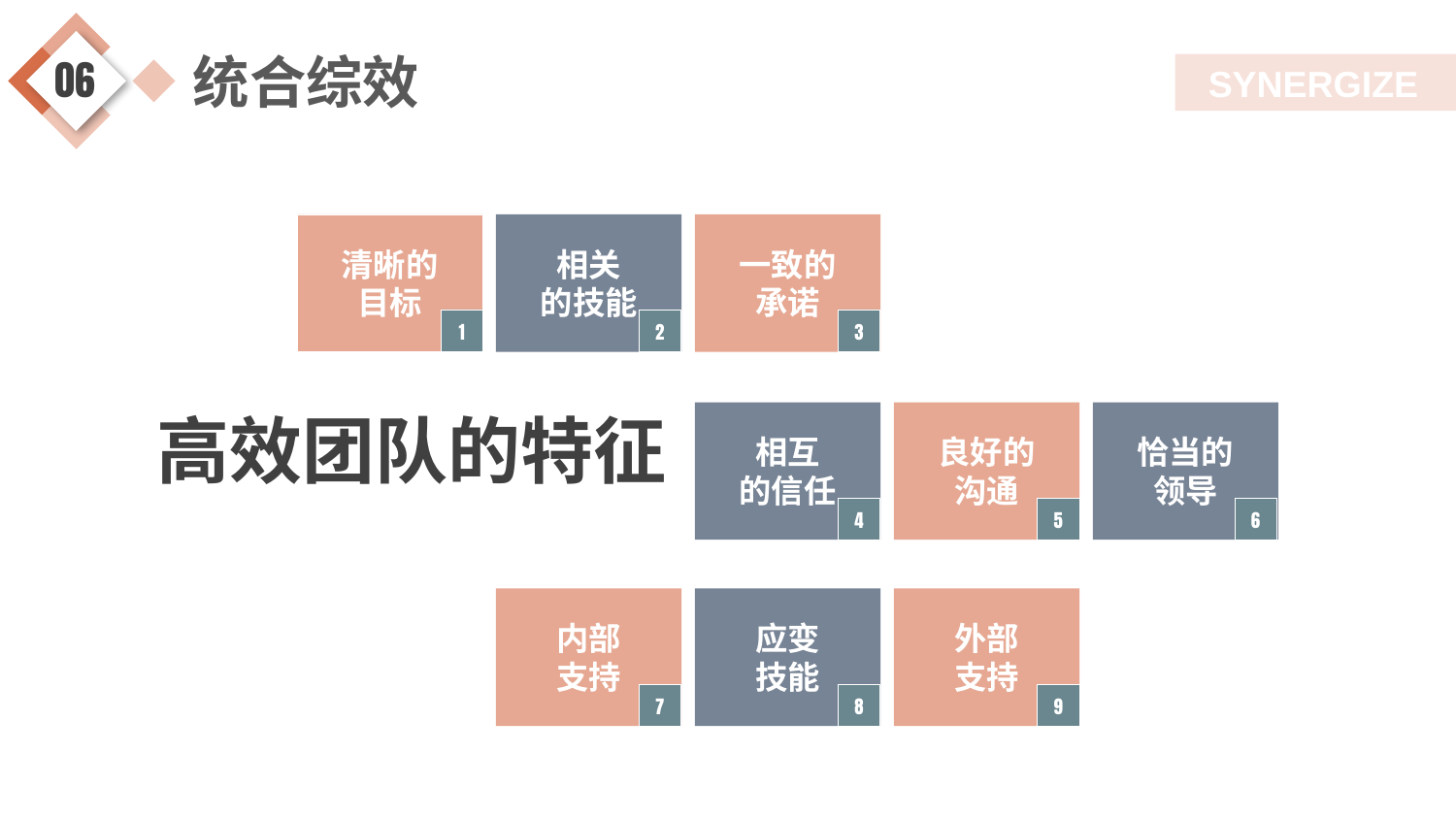

清晰的
目标
相关
的技能
一致的
承诺
1
2
3
高效团队的特征
相互
的信任
良好的
沟通
恰当的
领导
4
5
6
内部
支持
应变
技能
外部
支持
7
8
9